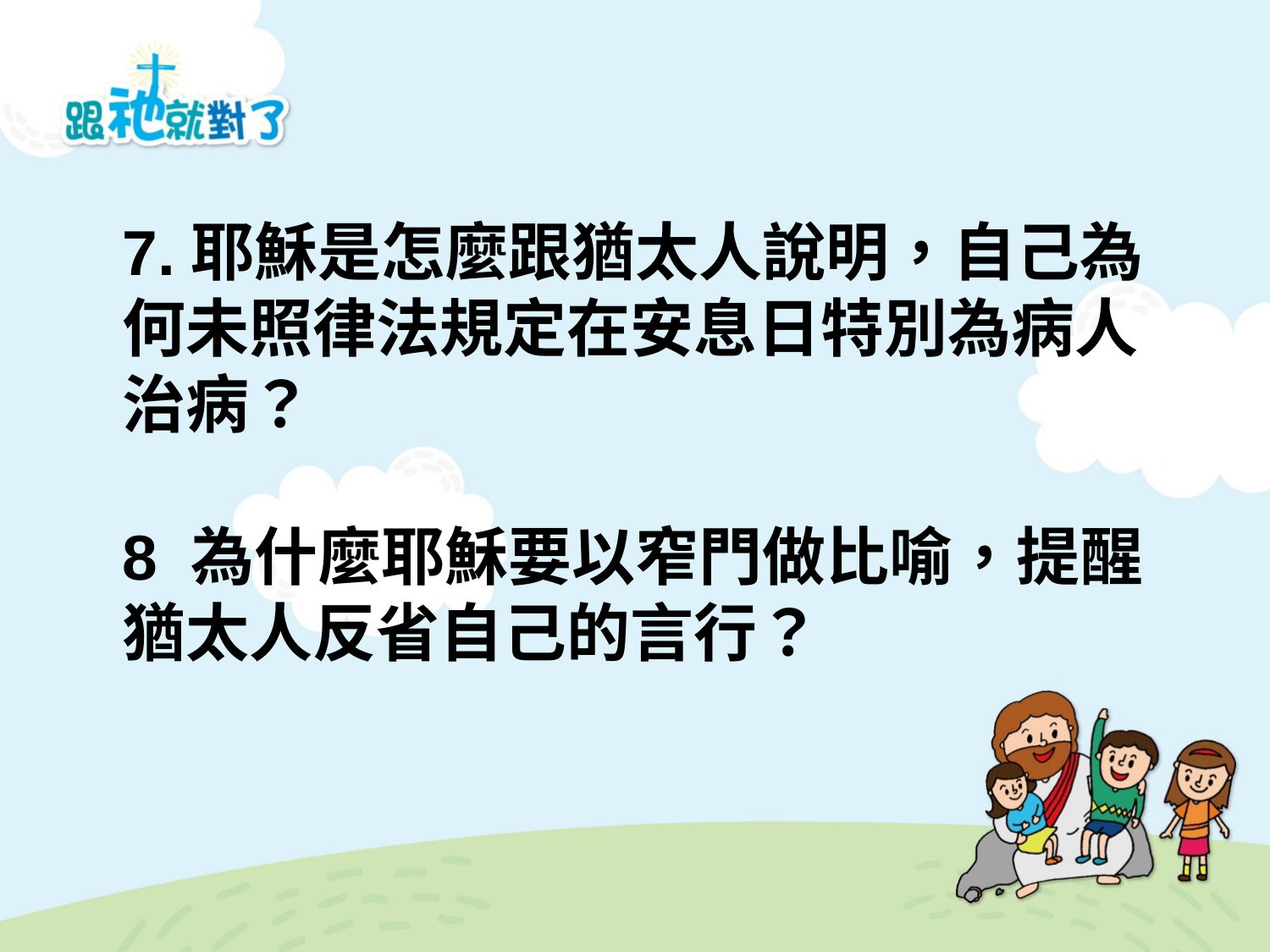

7.耶穌是怎麼跟猶太人說明，自己為何未照律法規定在安息日特別為病人治病？

8 為什麼耶穌要以窄門做比喻，提醒猶太人反省自己的言行？